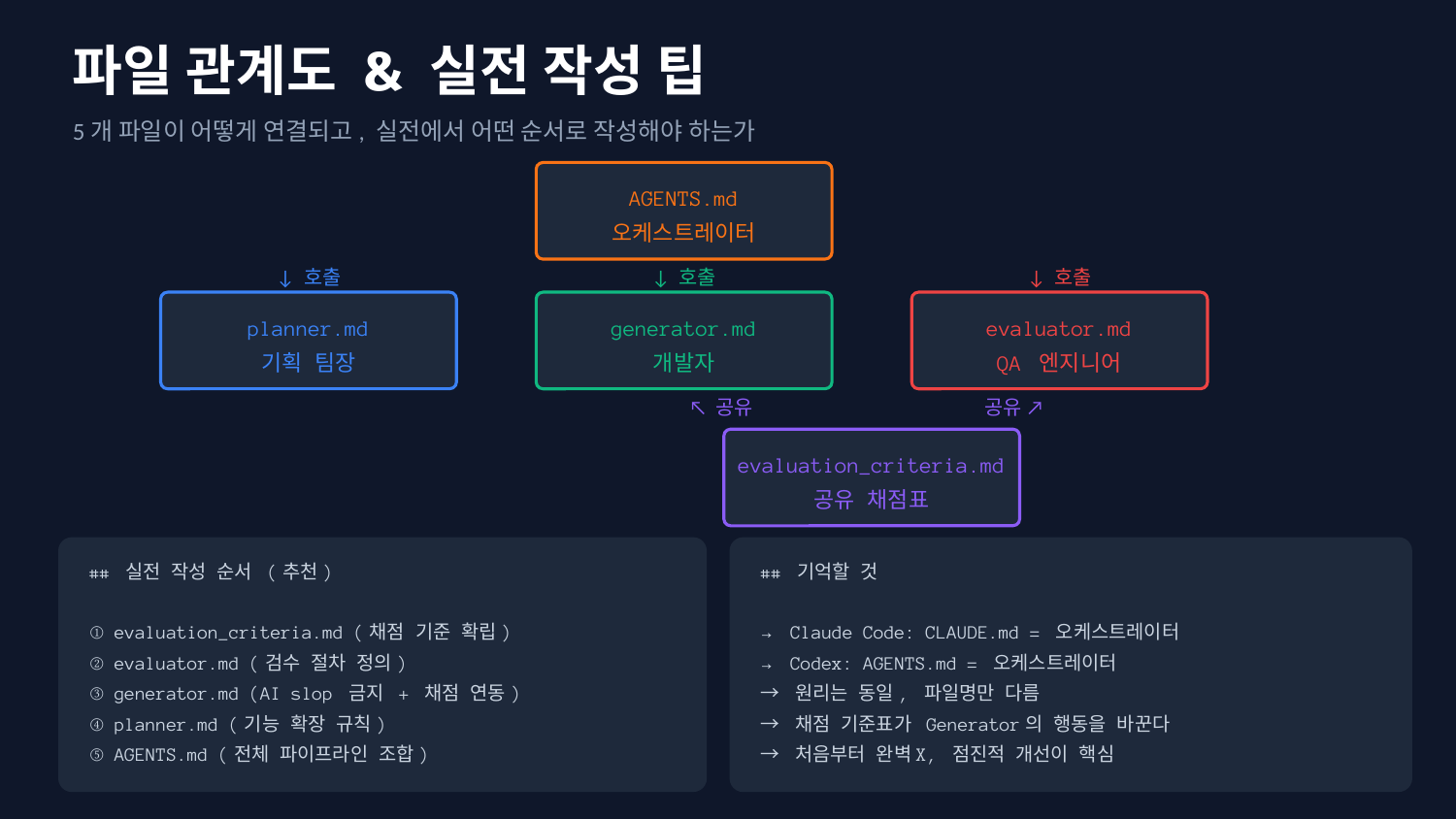

파일 관계도 & 실전 작성 팁
5개 파일이 어떻게 연결되고, 실전에서 어떤 순서로 작성해야 하는가

AGENTS.md
오케스트레이터
↓ 호출
↓ 호출
↓ 호출

planner.md
기획 팀장

generator.md
개발자

evaluator.md
QA 엔지니어
↖ 공유		 공유 ↗
evaluation_criteria.md
공유 채점표

## 실전 작성 순서 (추천)

① evaluation_criteria.md (채점 기준 확립)
② evaluator.md (검수 절차 정의)
③ generator.md (AI slop 금지 + 채점 연동)
④ planner.md (기능 확장 규칙)
⑤ AGENTS.md (전체 파이프라인 조합)
## 기억할 것

→ Claude Code: CLAUDE.md = 오케스트레이터
→ Codex: AGENTS.md = 오케스트레이터
→ 원리는 동일, 파일명만 다름
→ 채점 기준표가 Generator의 행동을 바꾼다
→ 처음부터 완벽X, 점진적 개선이 핵심